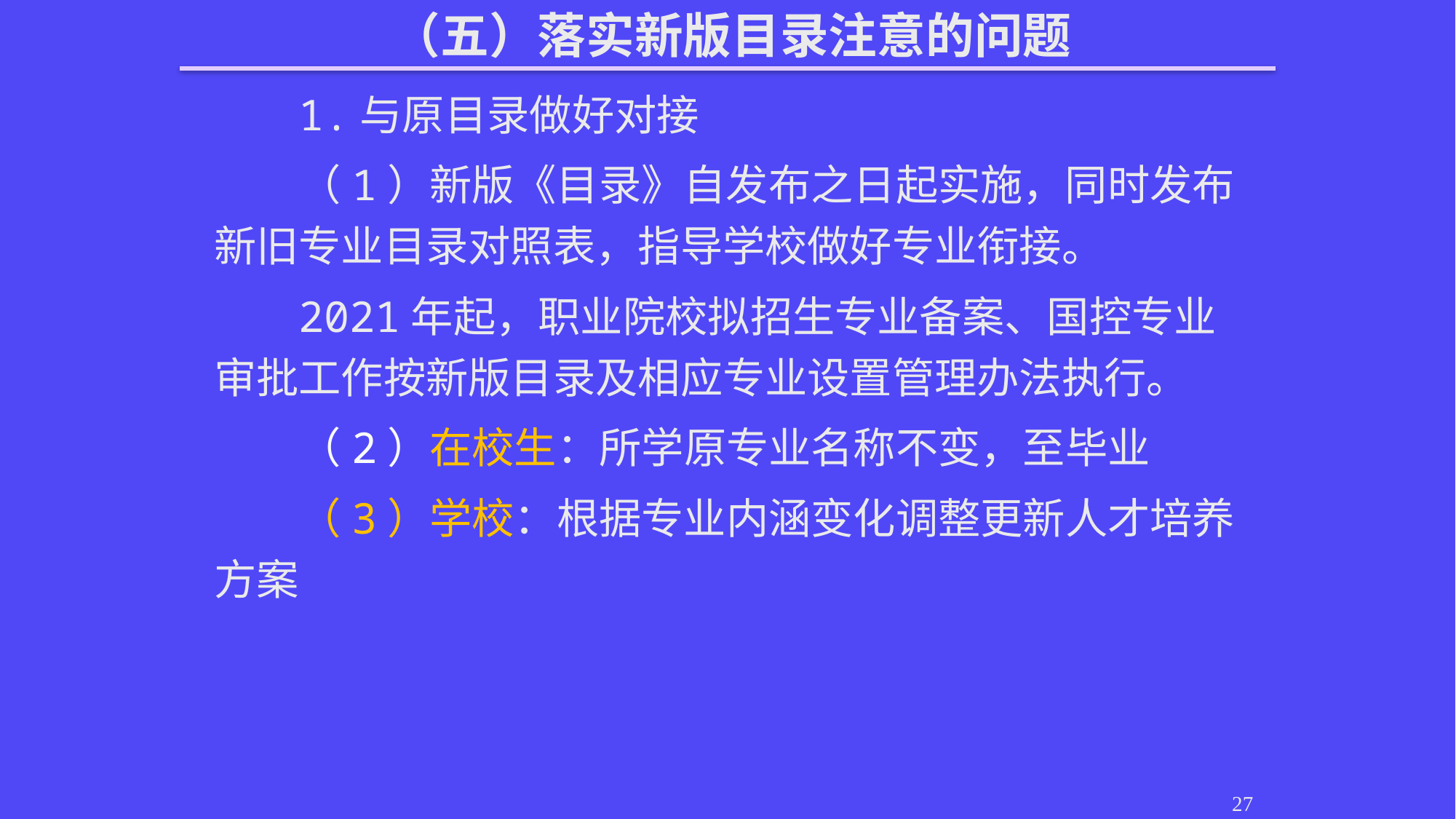

（五）落实新版目录注意的问题
1.与原目录做好对接
（1）新版《目录》自发布之日起实施，同时发布新旧专业目录对照表，指导学校做好专业衔接。
2021年起，职业院校拟招生专业备案、国控专业审批工作按新版目录及相应专业设置管理办法执行。
（2）在校生：所学原专业名称不变，至毕业
（3）学校：根据专业内涵变化调整更新人才培养方案

27